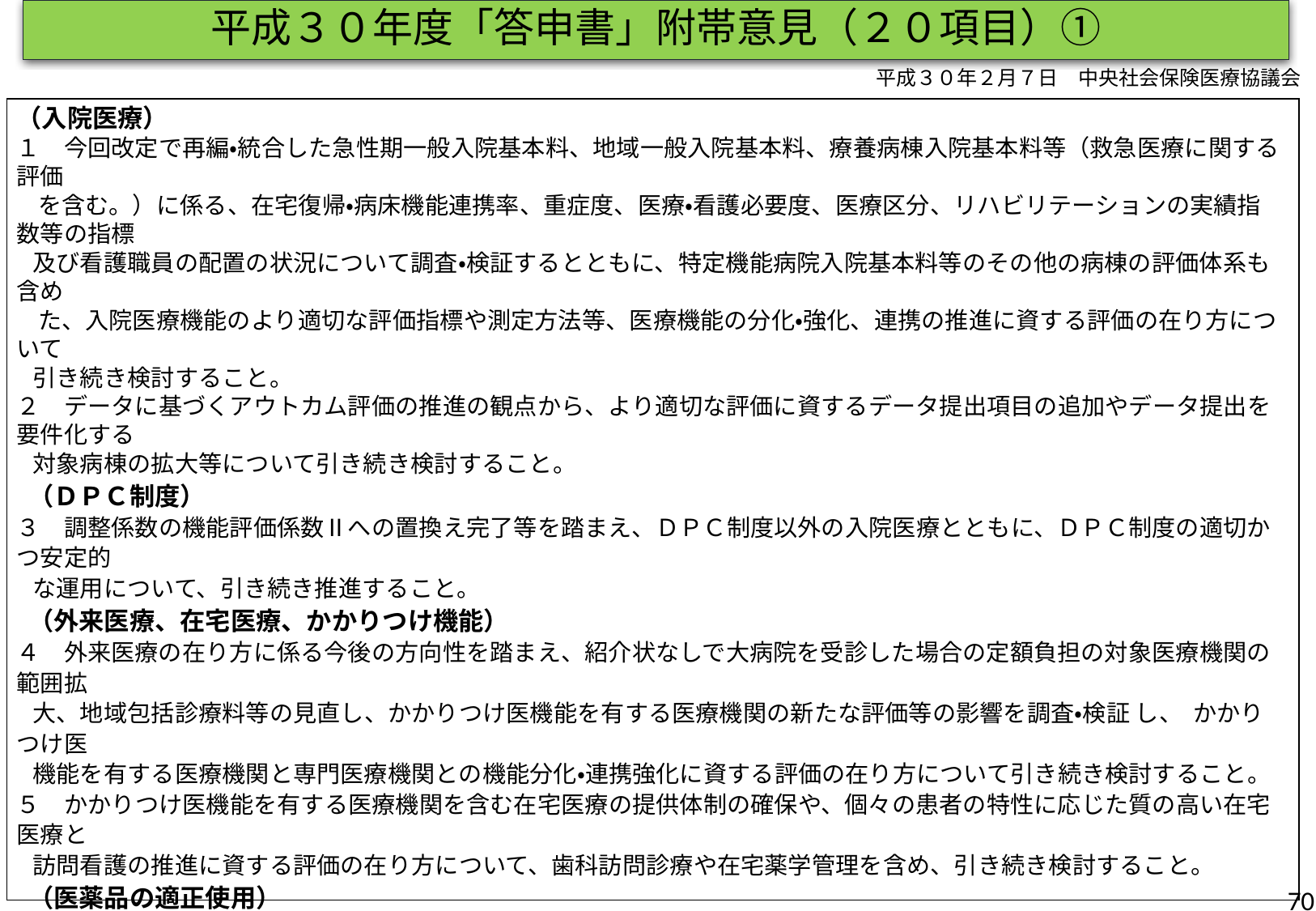

平成３０年度「答申書」附帯意見（２０項目）①
平成３０年２月７日　中央社会保険医療協議会
（入院医療）
１　今回改定で再編・統合した急性期一般入院基本料、地域一般入院基本料、療養病棟入院基本料等（救急医療に関する評価
   を含む。）に係る、在宅復帰・病床機能連携率、重症度、医療・看護必要度、医療区分、リハビリテーションの実績指数等の指標
  及び看護職員の配置の状況について調査・検証するとともに、特定機能病院入院基本料等のその他の病棟の評価体系も含め
   た、入院医療機能のより適切な評価指標や測定方法等、医療機能の分化・強化、連携の推進に資する評価の在り方について
  引き続き検討すること。
２　データに基づくアウトカム評価の推進の観点から、より適切な評価に資するデータ提出項目の追加やデータ提出を要件化する
  対象病棟の拡大等について引き続き検討すること。
 （ＤＰＣ制度）
３　調整係数の機能評価係数Ⅱへの置換え完了等を踏まえ、ＤＰＣ制度以外の入院医療とともに、ＤＰＣ制度の適切かつ安定的
  な運用について、引き続き推進すること。
 （外来医療、在宅医療、かかりつけ機能）
４　外来医療の在り方に係る今後の方向性を踏まえ、紹介状なしで大病院を受診した場合の定額負担の対象医療機関の範囲拡
  大、地域包括診療料等の見直し、かかりつけ医機能を有する医療機関の新たな評価等の影響を調査・検証 し、  かかりつけ医
  機能を有する医療機関と専門医療機関との機能分化・連携強化に資する評価の在り方について引き続き検討すること。
５　かかりつけ医機能を有する医療機関を含む在宅医療の提供体制の確保や、個々の患者の特性に応じた質の高い在宅医療と
  訪問看護の推進に資する評価の在り方について、歯科訪問診療や在宅薬学管理を含め、引き続き検討すること。
 （医薬品の適正使用）
６　向精神薬や抗菌薬等をはじめ、医薬品の適正使用の取組推進と併せて、医薬品の長期処方・多剤処方、処方箋様式や医療
  機関と薬局の連携等の在り方について引き続き検討すること。
（生活習慣病の医学管理、オンライン診療等）
７　生活習慣病管理料を含む生活習慣病の診断・治療に係る評価の見直しの影響を調査・検証し、エビデンスに基づく生活習慣
  病の重症化予防のより効率的・効果的な推進の在り方について引き続き検討すること。
８　オンラインシステム等の通信技術を用いた診療の評価の新設に係る影響を調査・検証するとともに、対面診療と適切に組み合
  わせたＩＣＴを活用した効果的・効率的な外来・在宅医療の提供や、遠隔でのモニタリング等に係る評価の在り方について引き続
  き検討すること。

70